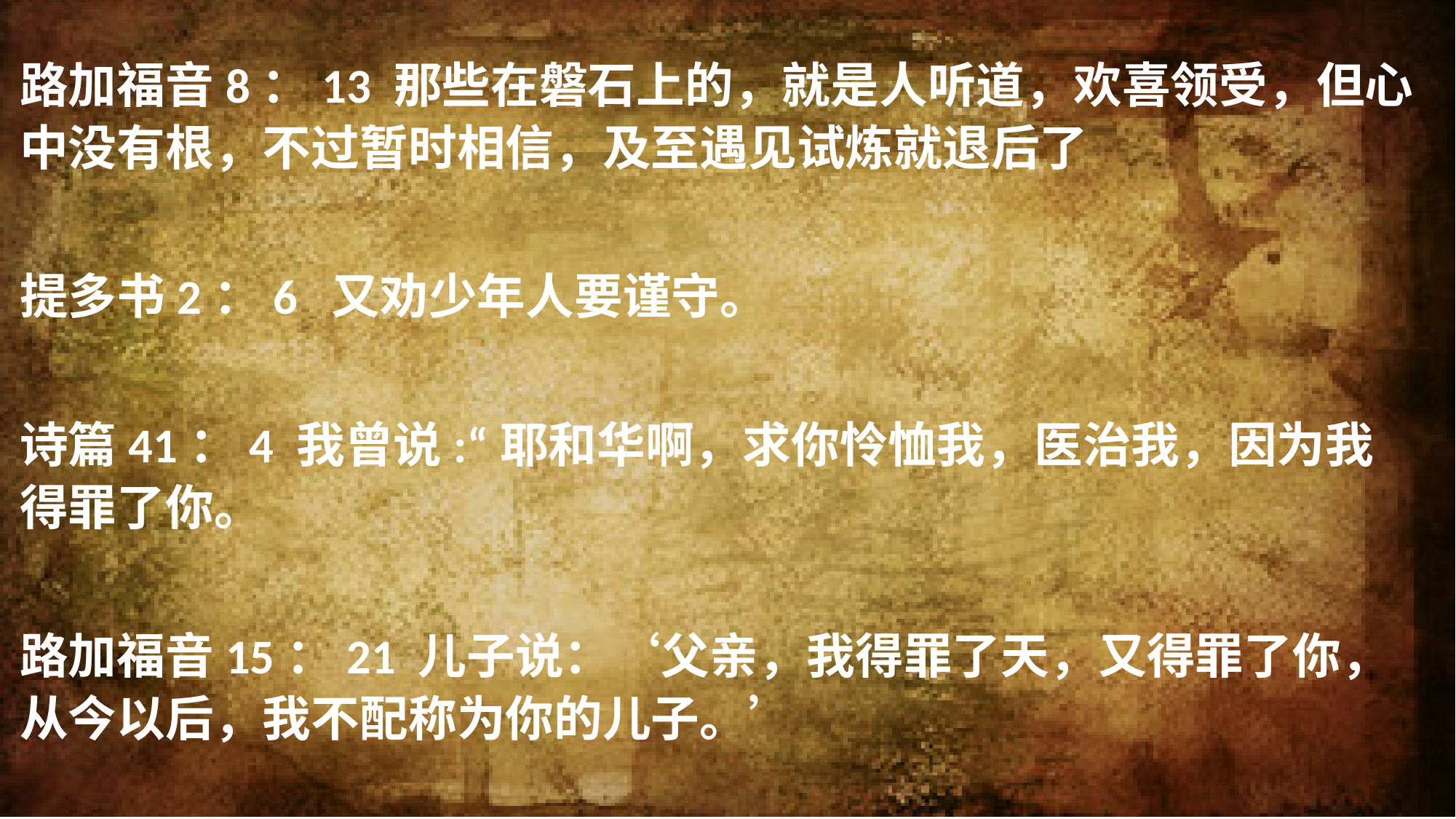

路加福音8：13 那些在磐石上的，就是人听道，欢喜领受，但心中没有根，不过暂时相信，及至遇见试炼就退后了

提多书2：6  又劝少年人要谨守。

诗篇41：4 我曾说:“耶和华啊，求你怜恤我，医治我，因为我得罪了你。

路加福音15：21 儿子说：‘父亲，我得罪了天，又得罪了你，从今以后，我不配称为你的儿子。’